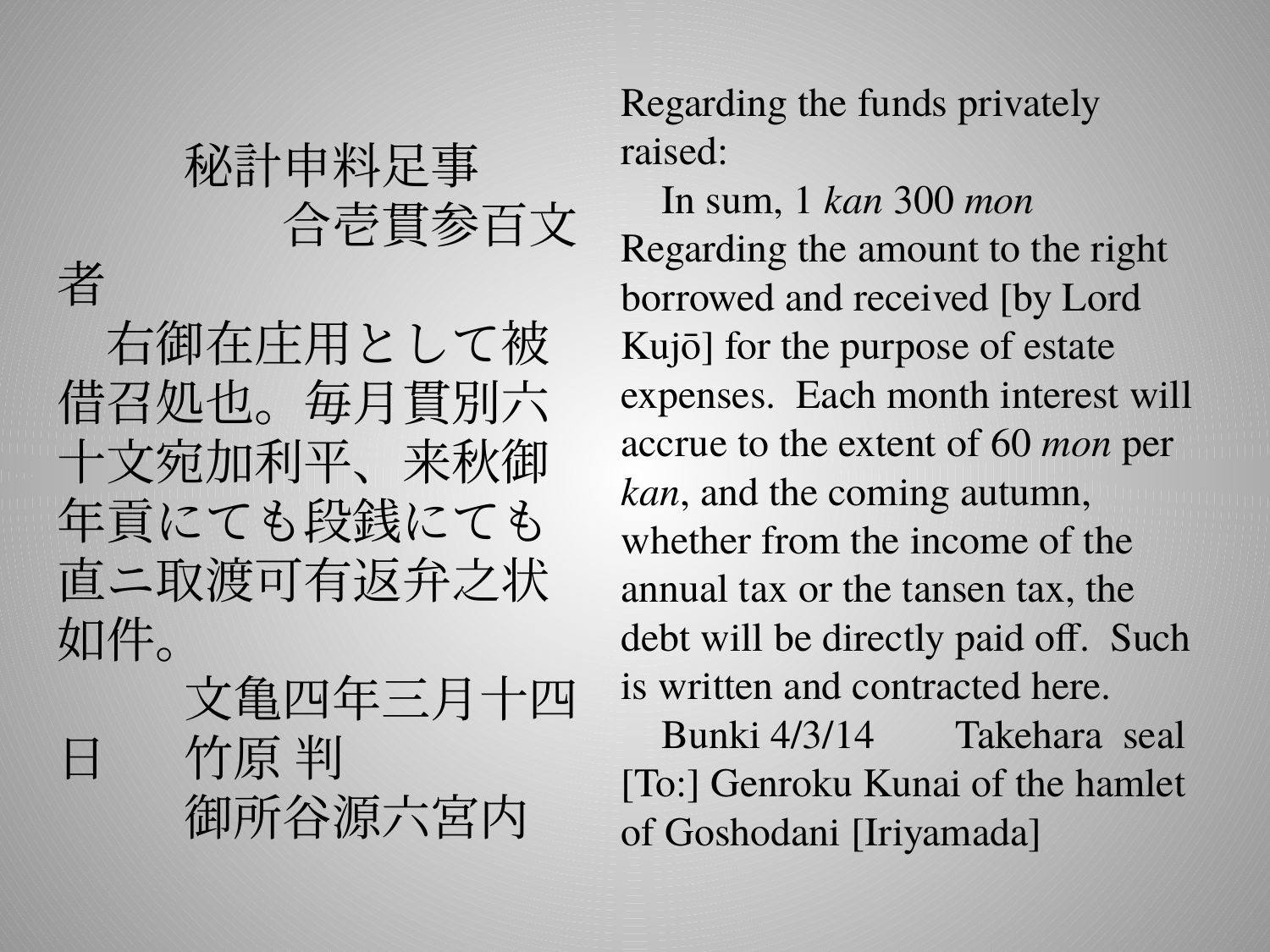

秘計申料足事
	　　合壱貫参百文者
　右御在庄用として被借召処也。毎月貫別六十文宛加利平、来秋御年貢にても段銭にても直ニ取渡可有返弁之状如件。
	文亀四年三月十四日	竹原 判
	御所谷源六宮内
Regarding the funds privately raised:
    In sum, 1 kan 300 mon
Regarding the amount to the right borrowed and received [by Lord Kujō] for the purpose of estate expenses.  Each month interest will accrue to the extent of 60 mon per kan, and the coming autumn, whether from the income of the annual tax or the tansen tax, the debt will be directly paid off.  Such is written and contracted here.
    Bunki 4/3/14        Takehara  seal
[To:] Genroku Kunai of the hamlet of Goshodani [Iriyamada]